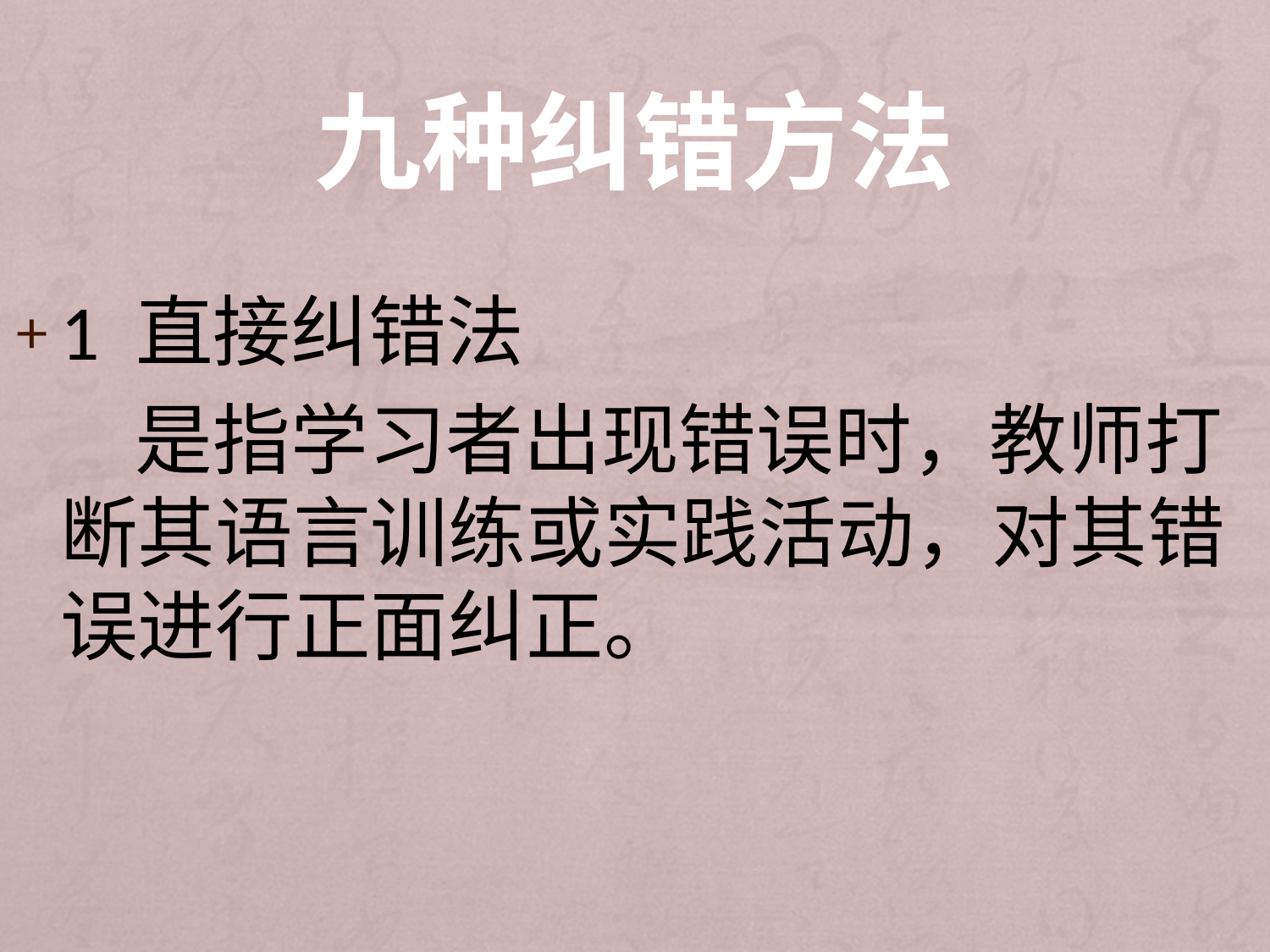

# 九种纠错方法
1 直接纠错法
      是指学习者出现错误时，教师打断其语言训练或实践活动，对其错误进行正面纠正。